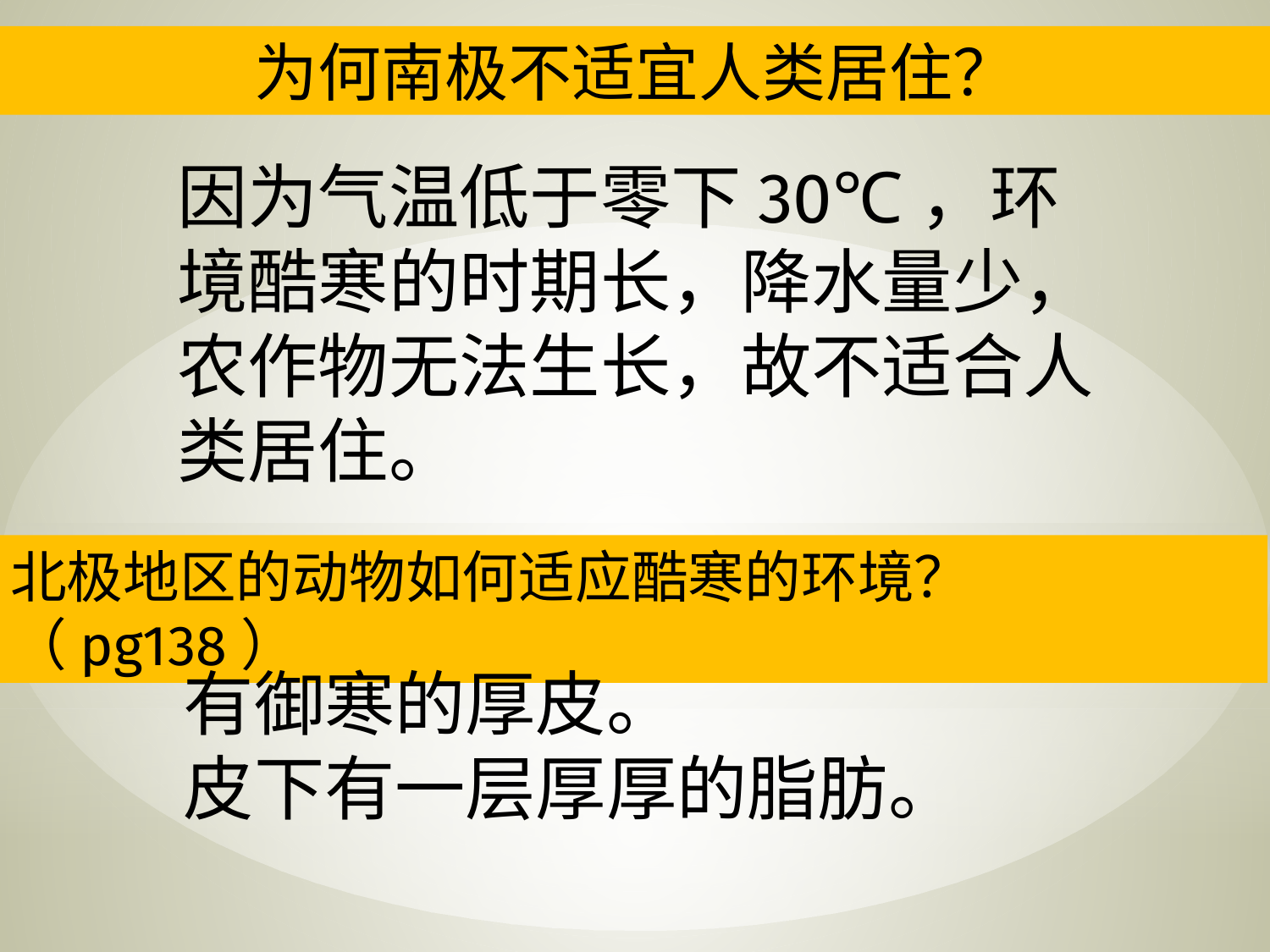

为何南极不适宜人类居住？
因为气温低于零下30℃，环境酷寒的时期长，降水量少，农作物无法生长，故不适合人类居住。
北极地区的动物如何适应酷寒的环境？（pg138）
有御寒的厚皮。
皮下有一层厚厚的脂肪。